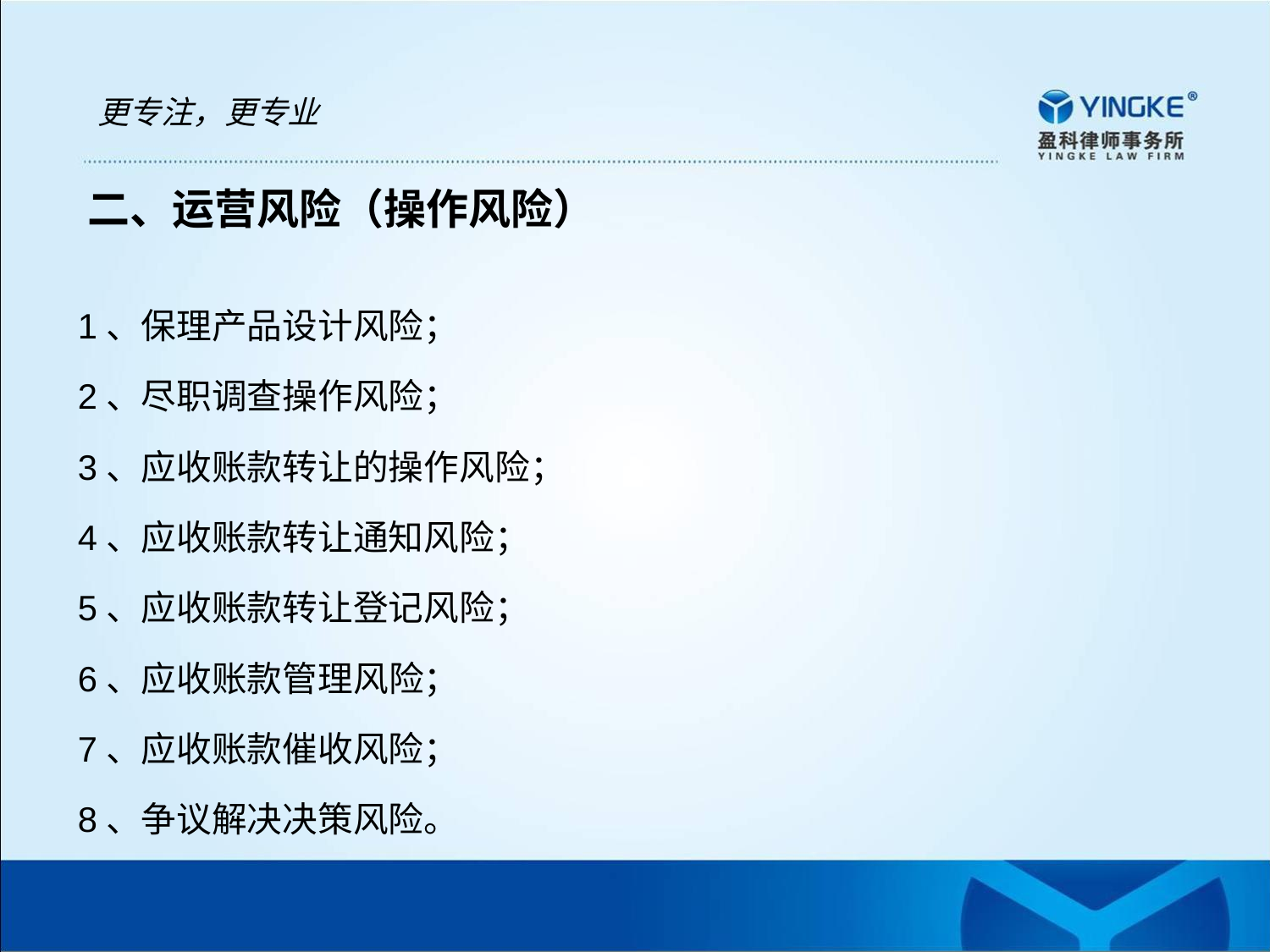

更专注，更专业
二、运营风险（操作风险）
1、保理产品设计风险；
2、尽职调查操作风险；
3、应收账款转让的操作风险；
4、应收账款转让通知风险；
5、应收账款转让登记风险；
6、应收账款管理风险；
7、应收账款催收风险；
8、争议解决决策风险。